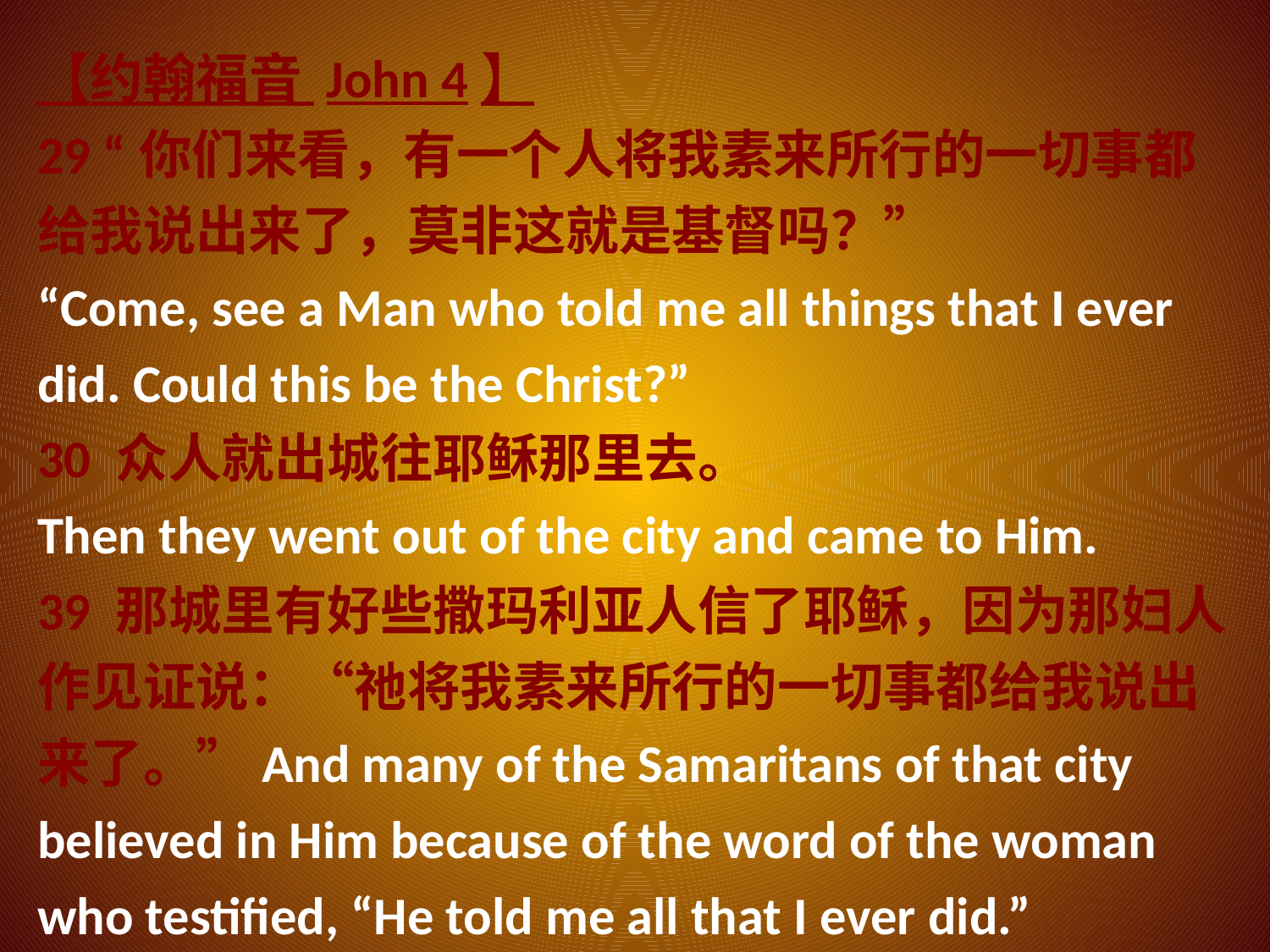

【约翰福音 John 4】
29 “你们来看，有一个人将我素来所行的一切事都给我说出来了，莫非这就是基督吗？”
“Come, see a Man who told me all things that I ever did. Could this be the Christ?”
30 众人就出城往耶稣那里去。
Then they went out of the city and came to Him.
39 那城里有好些撒玛利亚人信了耶稣，因为那妇人作见证说：“祂将我素来所行的一切事都给我说出来了。”And many of the Samaritans of that city believed in Him because of the word of the woman who testified, “He told me all that I ever did.”